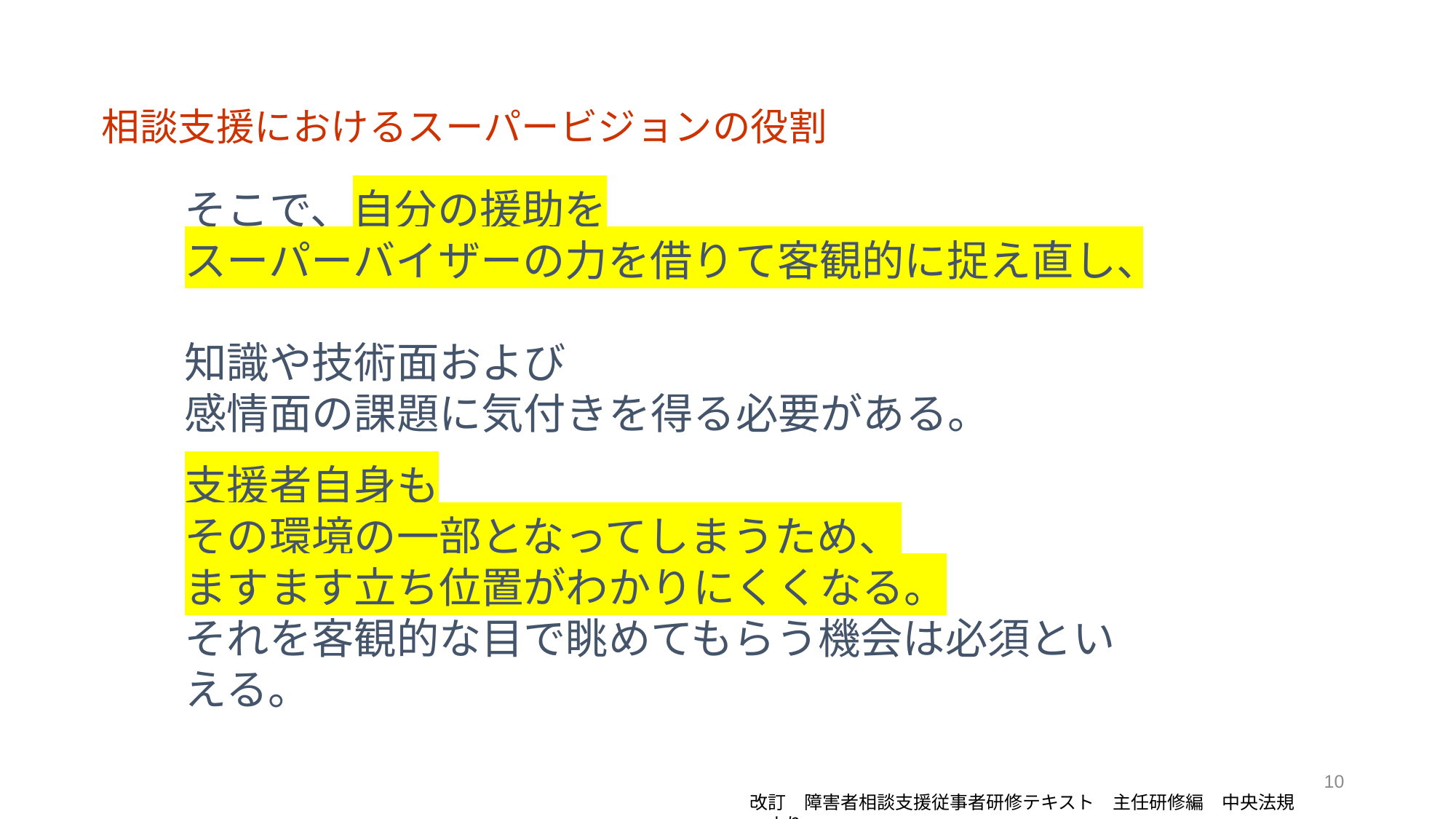

相談支援におけるスーパービジョンの役割
そこで、自分の援助を
スーパーバイザーの力を借りて客観的に捉え直し、
知識や技術面および
感情面の課題に気付きを得る必要がある。
支援者自身も
その環境の一部となってしまうため、
ますます立ち位置がわかりにくくなる。
それを客観的な目で眺めてもらう機会は必須といえる。
10
改訂　障害者相談支援従事者研修テキスト　主任研修編　中央法規　より